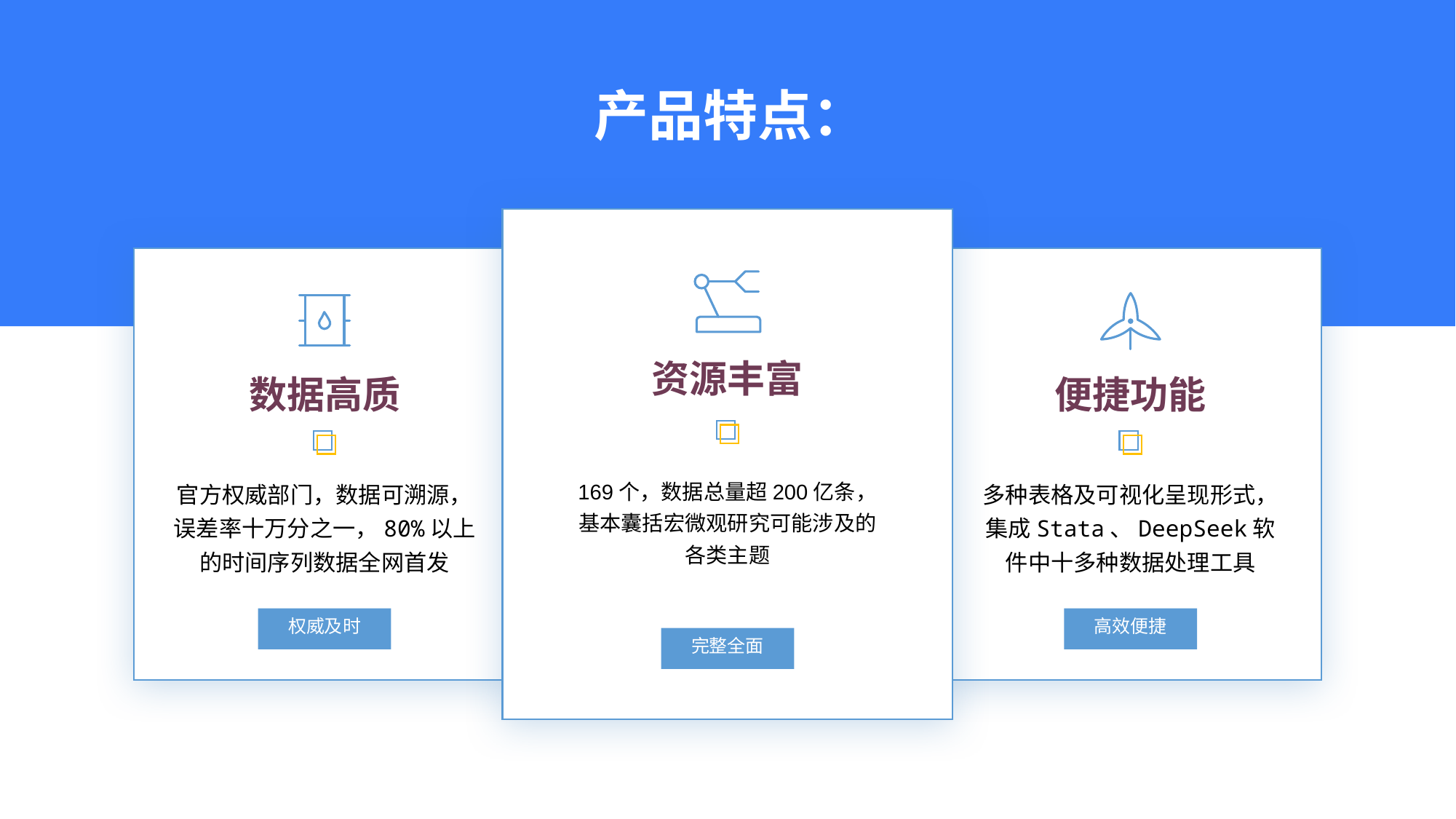

产品特点：

资源丰富
数据高质
便捷功能

169个，数据总量超200亿条，基本囊括宏微观研究可能涉及的各类主题
官方权威部门，数据可溯源，误差率十万分之一，80%以上的时间序列数据全网首发
多种表格及可视化呈现形式，集成Stata、DeepSeek软件中十多种数据处理工具

权威及时
高效便捷

完整全面